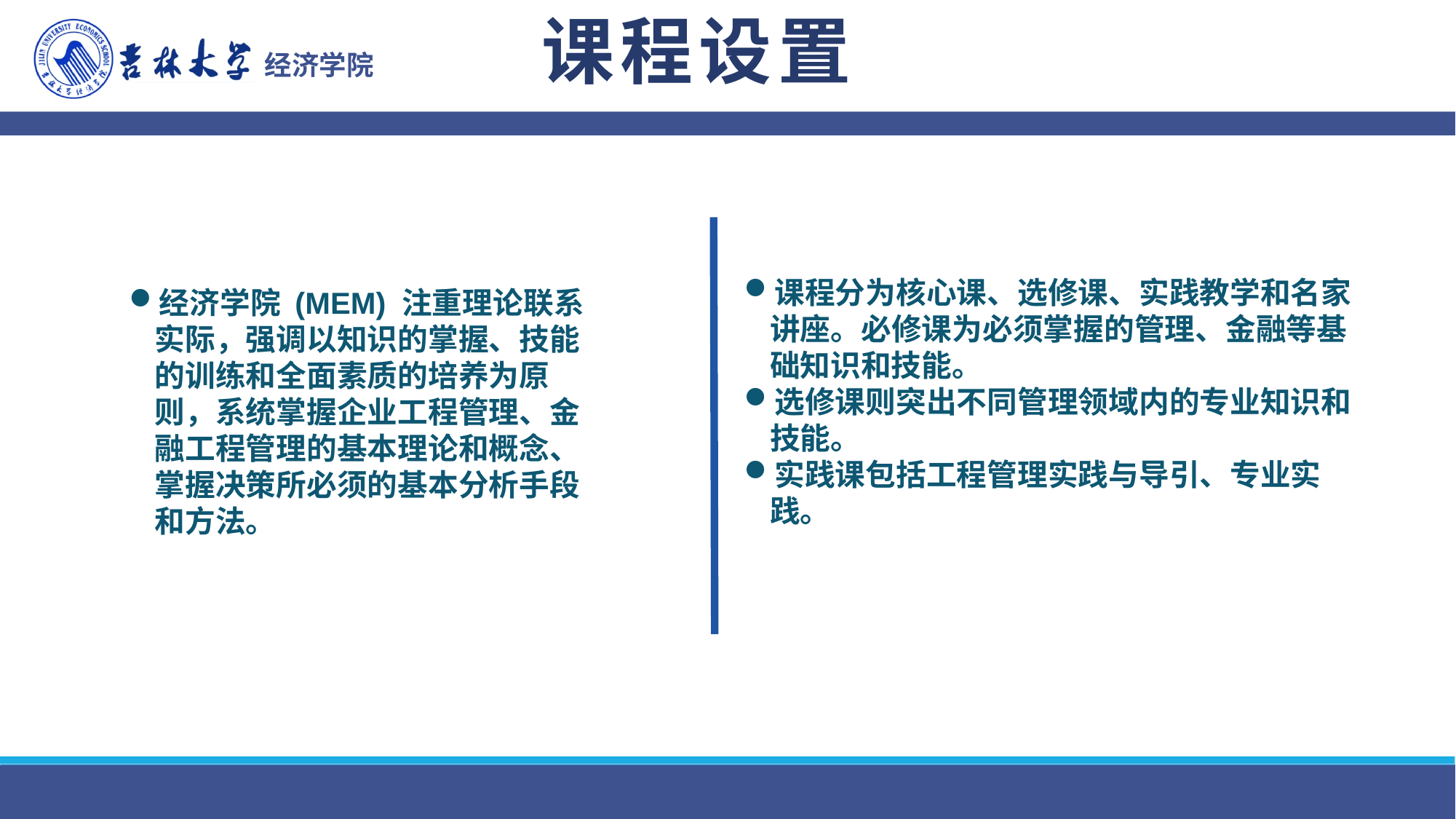

课程设置

课程分为核心课、选修课、实践教学和名家讲座。必修课为必须掌握的管理、金融等基础知识和技能。
选修课则突出不同管理领域内的专业知识和技能。
实践课包括工程管理实践与导引、专业实践。

经济学院 (MEM) 注重理论联系实际，强调以知识的掌握、技能的训练和全面素质的培养为原则，系统掌握企业工程管理、金融工程管理的基本理论和概念、掌握决策所必须的基本分析手段和方法。